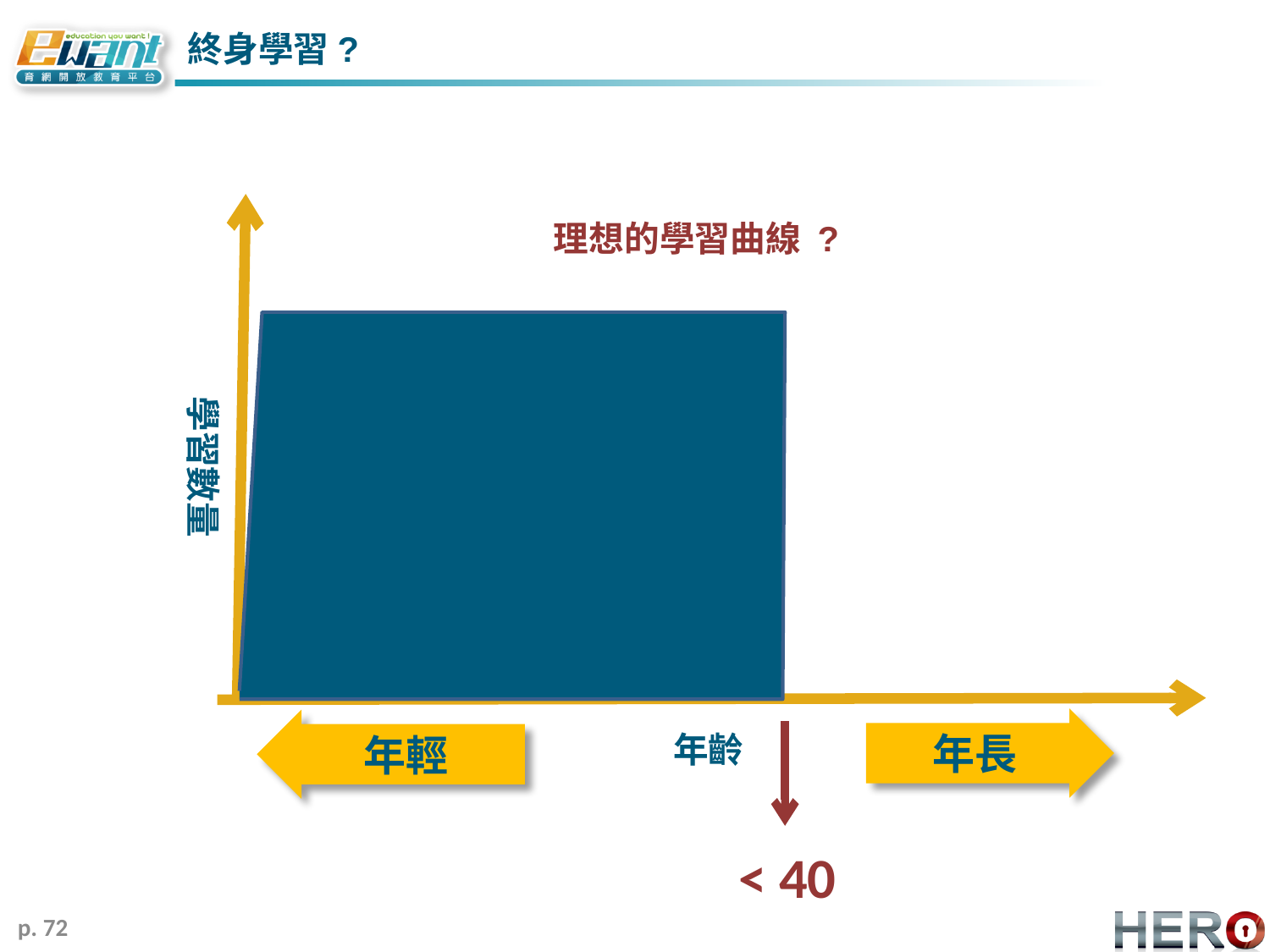

# 終身學習?
學習數量
理想的學習曲線 ?

年長
年輕
年齡
< 40
p. 72